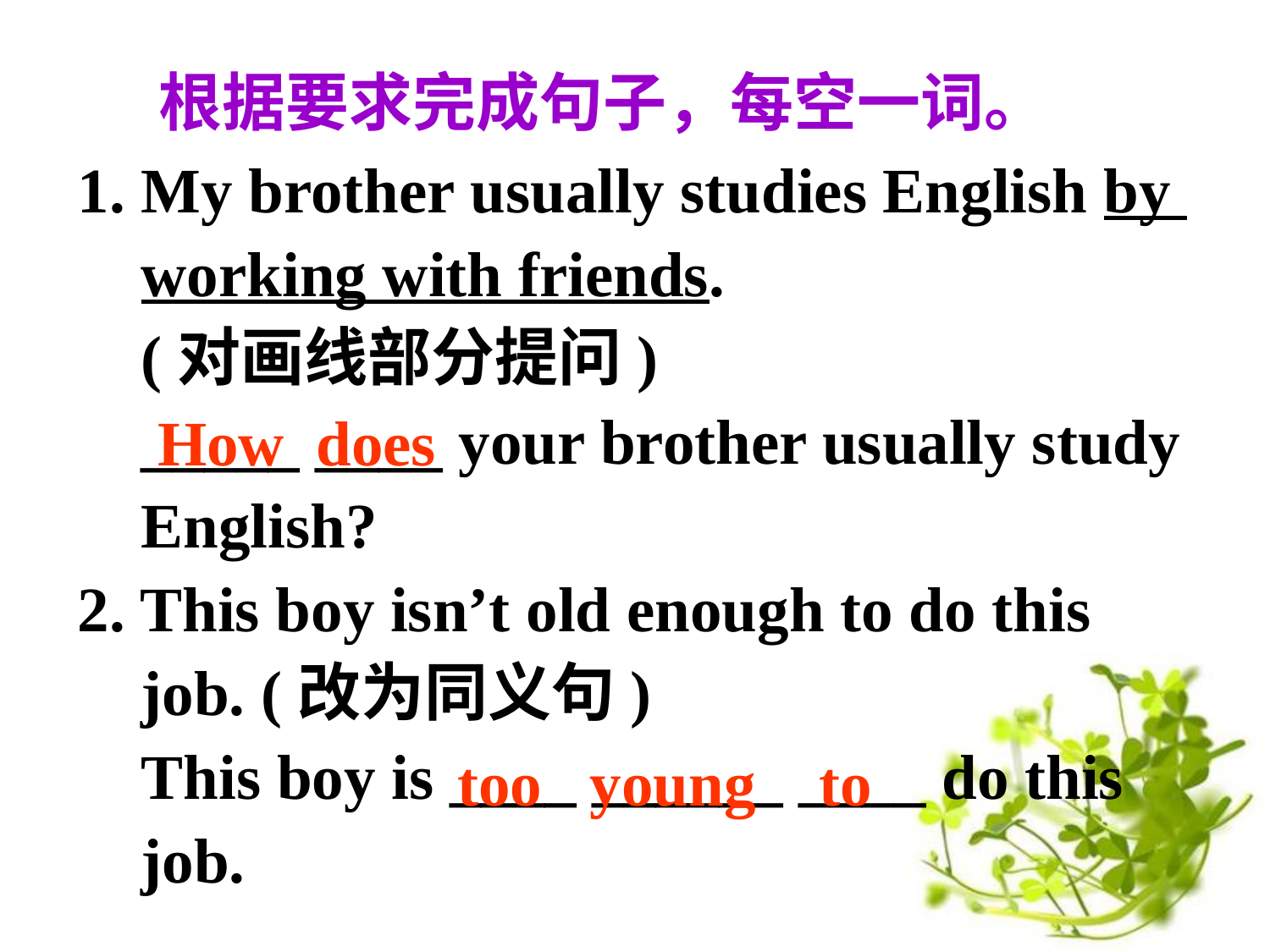

根据要求完成句子，每空一词。
 My brother usually studies English by
    working with friends.
    (对画线部分提问)
    _____ ____ your brother usually study
    English?
2. This boy isn’t old enough to do this
    job. (改为同义句)
    This boy is ____ ______ ____ do this
    job.
How  does
too   young    to